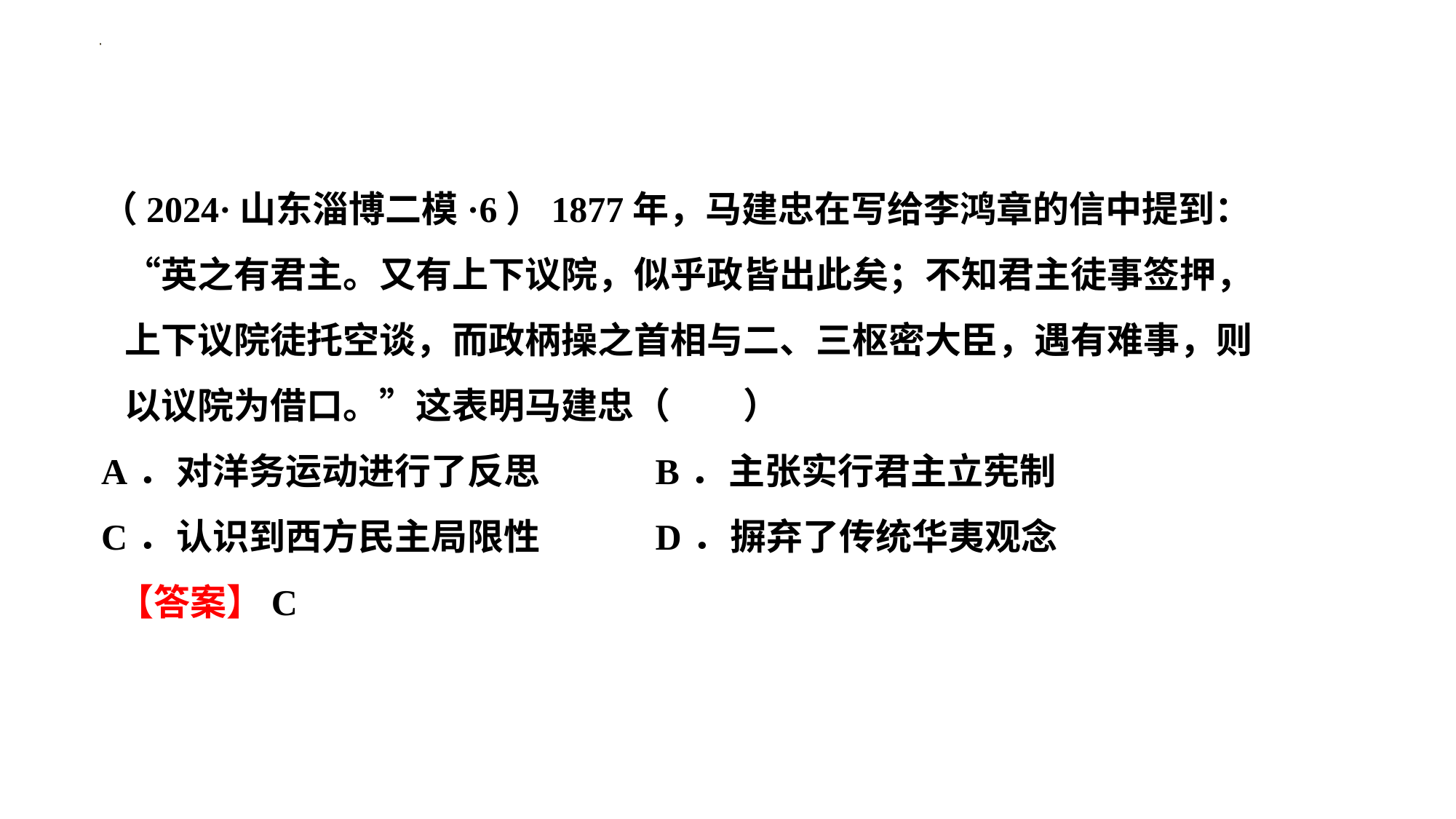

（2024·山东淄博二模·6）1877年，马建忠在写给李鸿章的信中提到：“英之有君主。又有上下议院，似乎政皆出此矣；不知君主徒事签押，上下议院徒托空谈，而政柄操之首相与二、三枢密大臣，遇有难事，则以议院为借口。”这表明马建忠（　　）
A．对洋务运动进行了反思             B．主张实行君主立宪制
C．认识到西方民主局限性             D．摒弃了传统华夷观念
【答案】C